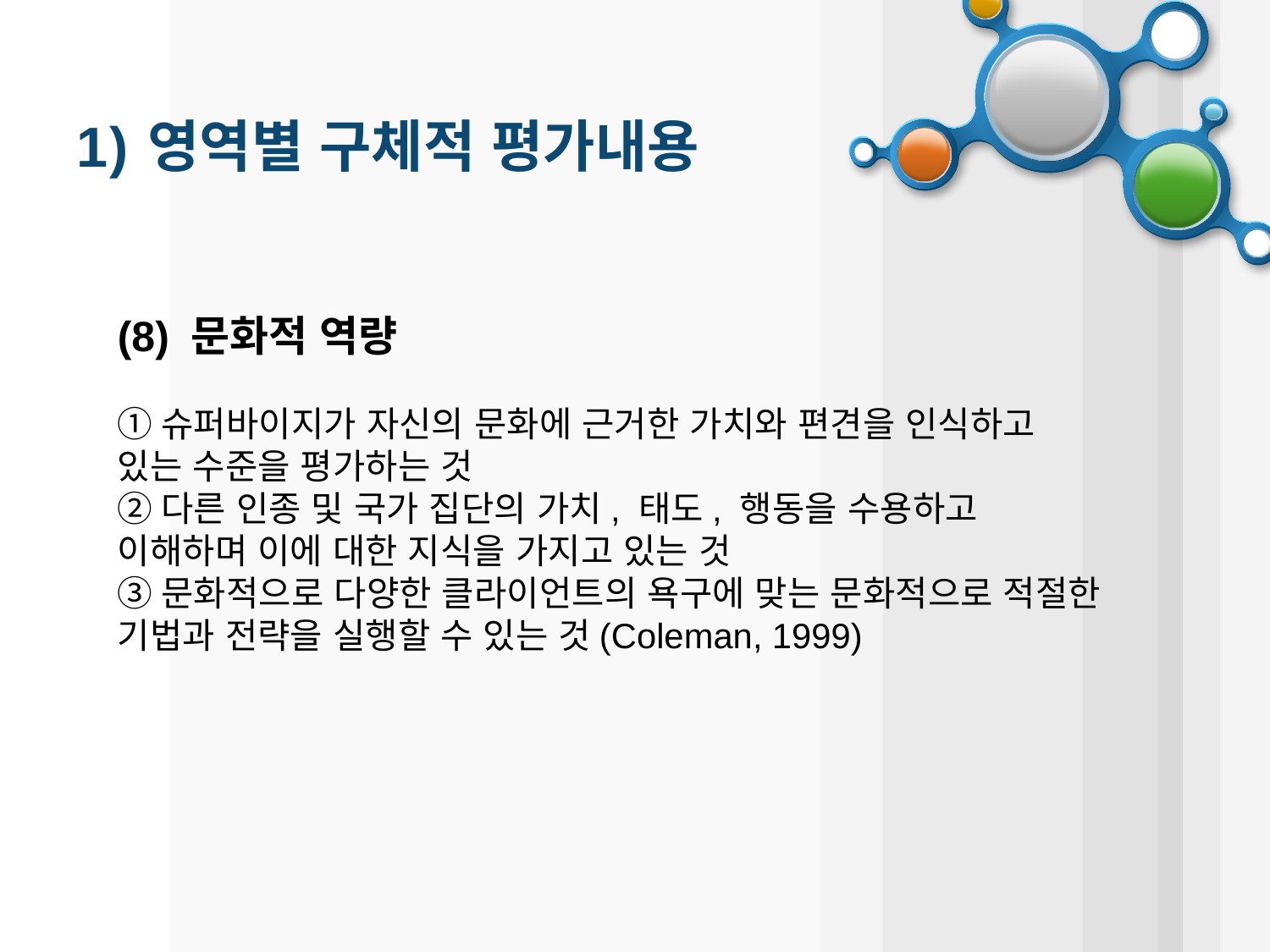

# 영역별 구체적 평가내용
(8) 문화적 역량

①슈퍼바이지가 자신의 문화에 근거한 가치와 편견을 인식하고 있는 수준을 평가하는 것
②다른 인종 및 국가 집단의 가치, 태도, 행동을 수용하고 이해하며 이에 대한 지식을 가지고 있는 것
③문화적으로 다양한 클라이언트의 욕구에 맞는 문화적으로 적절한 기법과 전략을 실행할 수 있는 것(Coleman, 1999)